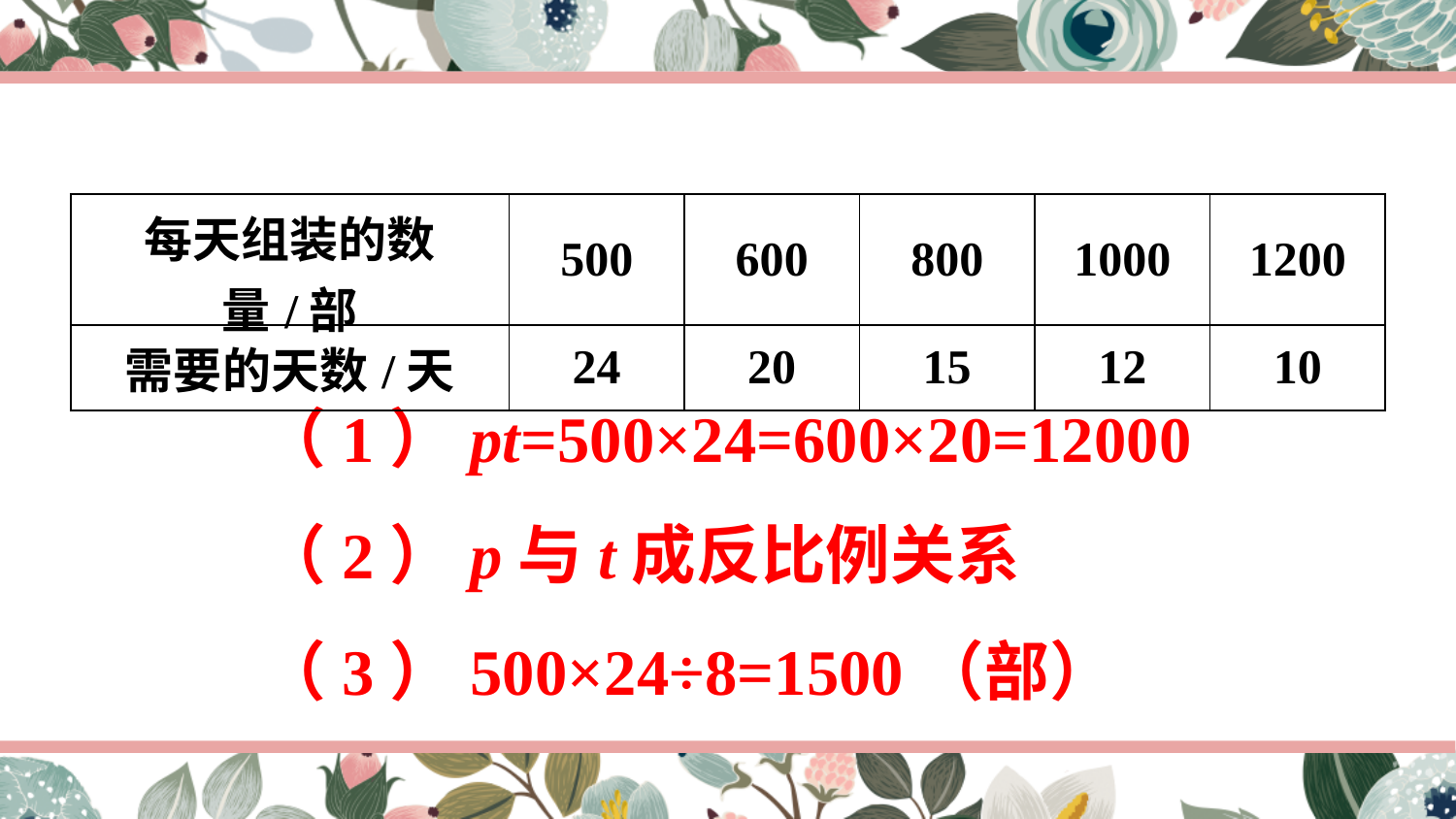

| 每天组装的数量/部 | 500 | 600 | 800 | 1000 | 1200 |
| --- | --- | --- | --- | --- | --- |
| 需要的天数/天 | 24 | 20 | 15 | 12 | 10 |
（1）pt=500×24=600×20=12000
（2）p与t成反比例关系
（3）500×24÷8=1500（部）